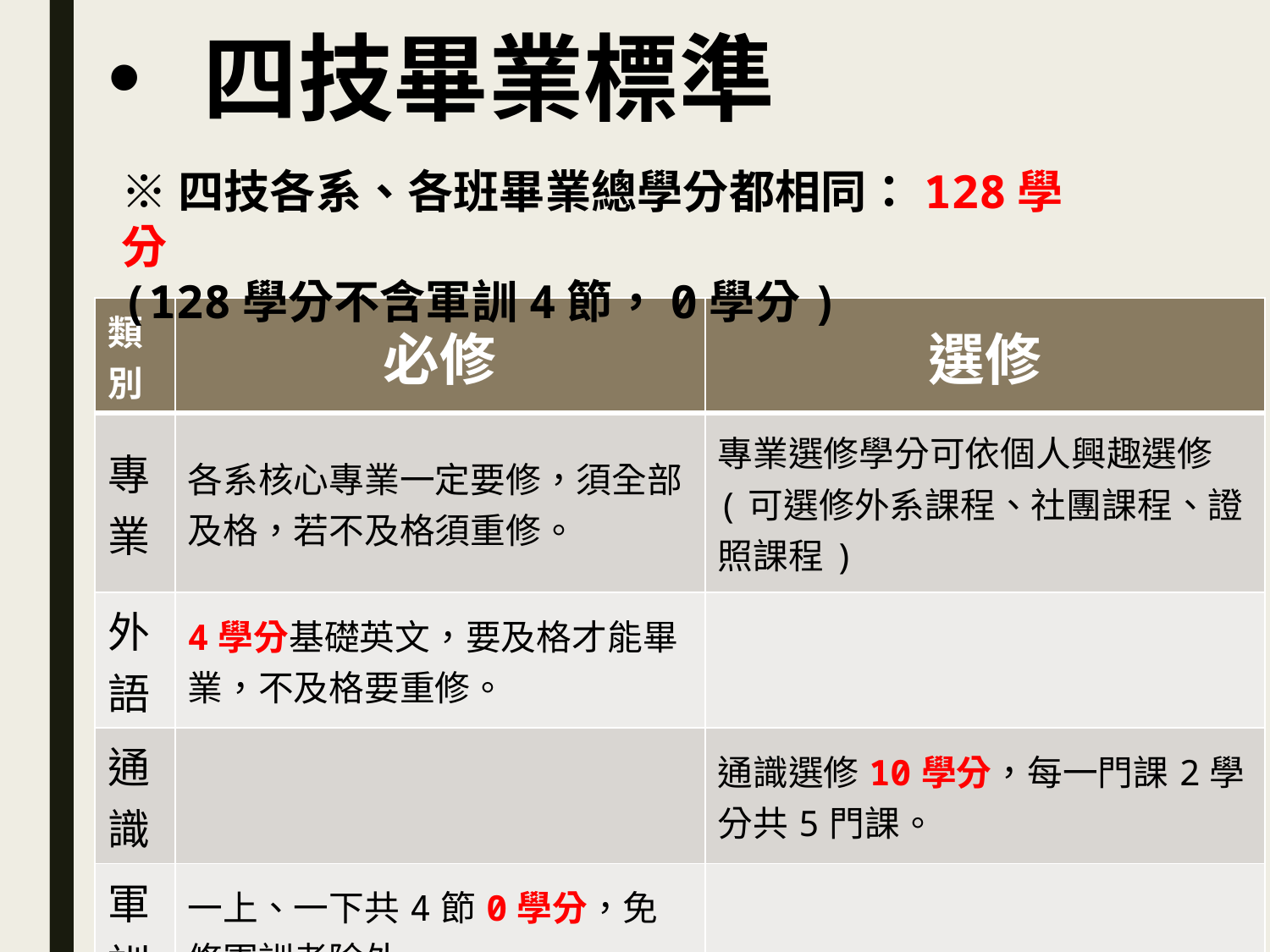

# 四技畢業標準
※四技各系、各班畢業總學分都相同：128學分
(128學分不含軍訓4節，0學分)
| 類別 | 必修 | 選修 |
| --- | --- | --- |
| 專業 | 各系核心專業一定要修，須全部及格，若不及格須重修。 | 專業選修學分可依個人興趣選修(可選修外系課程、社團課程、證照課程) |
| 外語 | 4學分基礎英文，要及格才能畢業，不及格要重修。 |  |
| 通識 |  | 通識選修10學分，每一門課2學分共5門課。 |
| 軍訓 | 一上、一下共4節0學分，免修軍訓者除外。 |  |